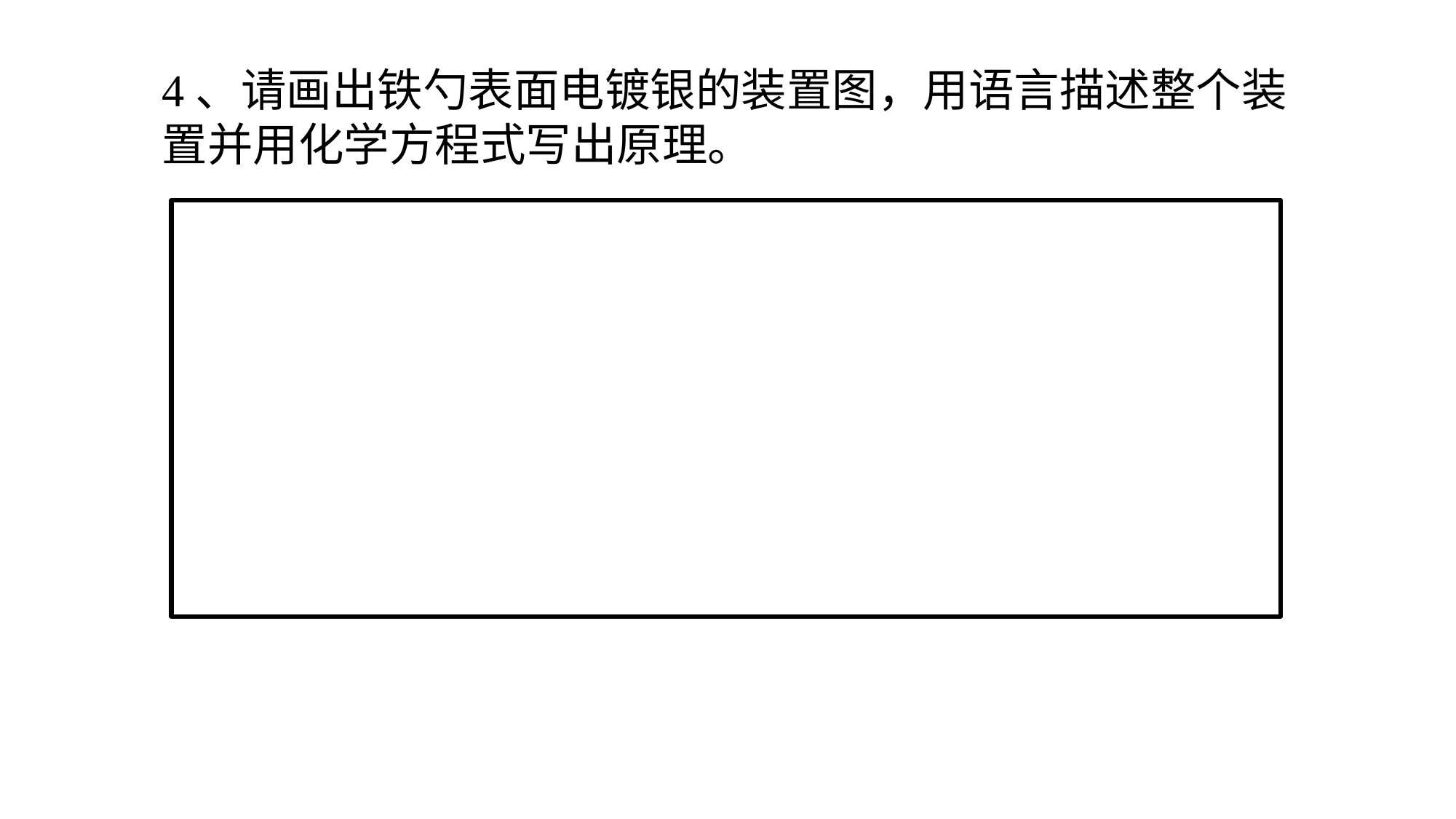

4、请画出铁勺表面电镀银的装置图，用语言描述整个装置并用化学方程式写出原理。